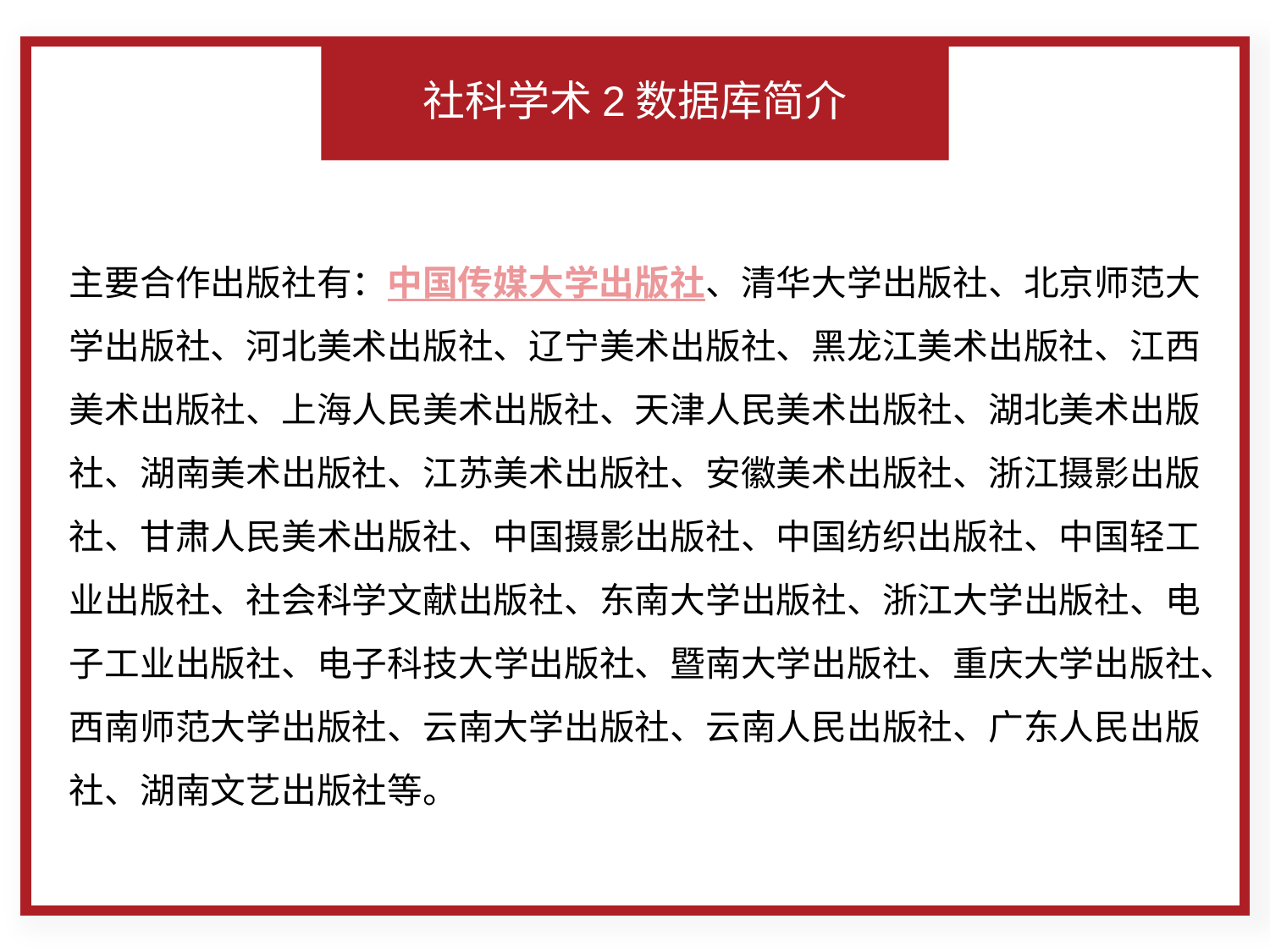

社科学术2数据库简介
主要合作出版社有：中国传媒大学出版社、清华大学出版社、北京师范大学出版社、河北美术出版社、辽宁美术出版社、黑龙江美术出版社、江西美术出版社、上海人民美术出版社、天津人民美术出版社、湖北美术出版社、湖南美术出版社、江苏美术出版社、安徽美术出版社、浙江摄影出版社、甘肃人民美术出版社、中国摄影出版社、中国纺织出版社、中国轻工业出版社、社会科学文献出版社、东南大学出版社、浙江大学出版社、电子工业出版社、电子科技大学出版社、暨南大学出版社、重庆大学出版社、西南师范大学出版社、云南大学出版社、云南人民出版社、广东人民出版社、湖南文艺出版社等。